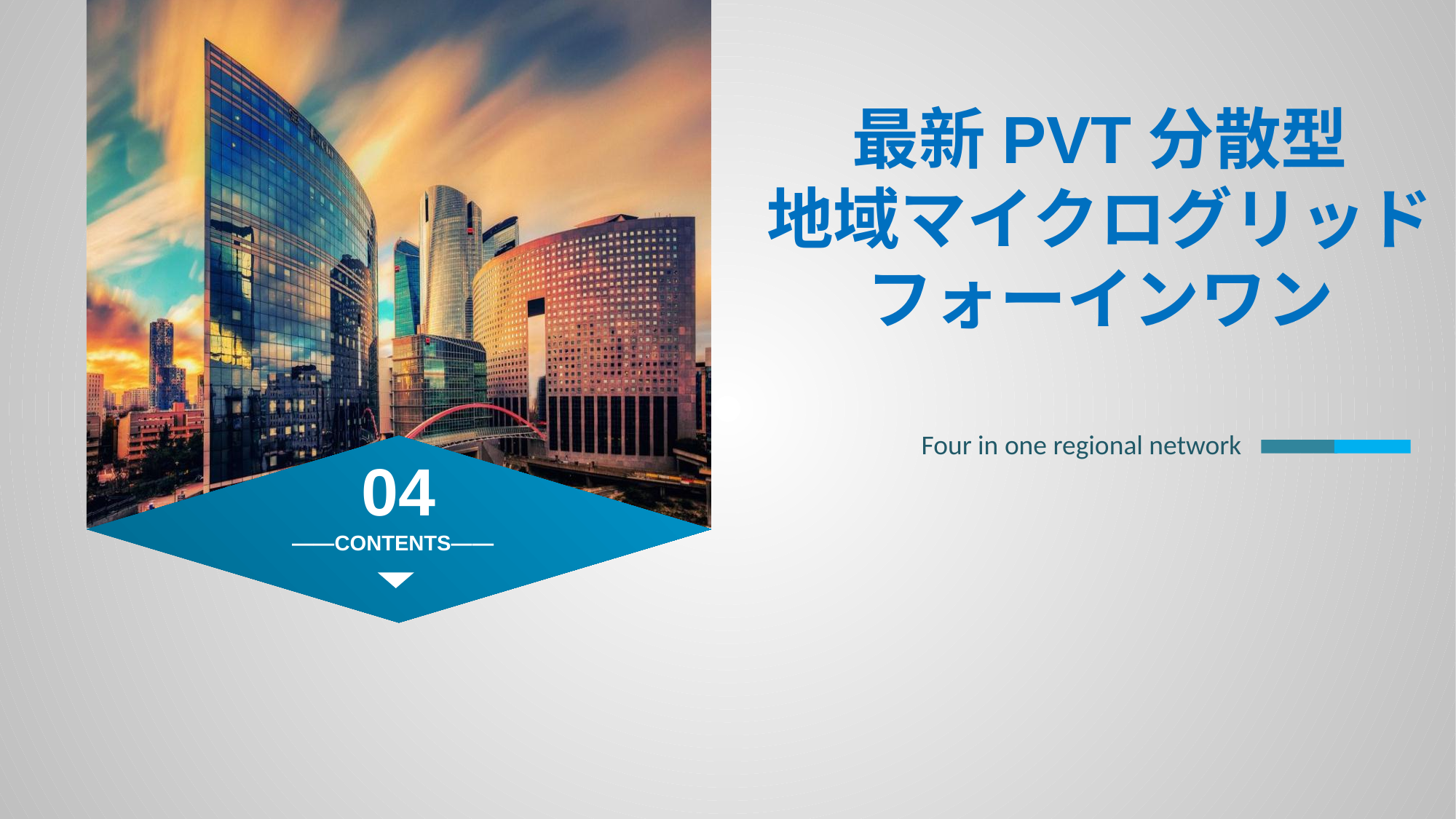

最新PVT分散型
地域マイクログリッド
フォーインワン
Four in one regional network

04
——CONTENTS——